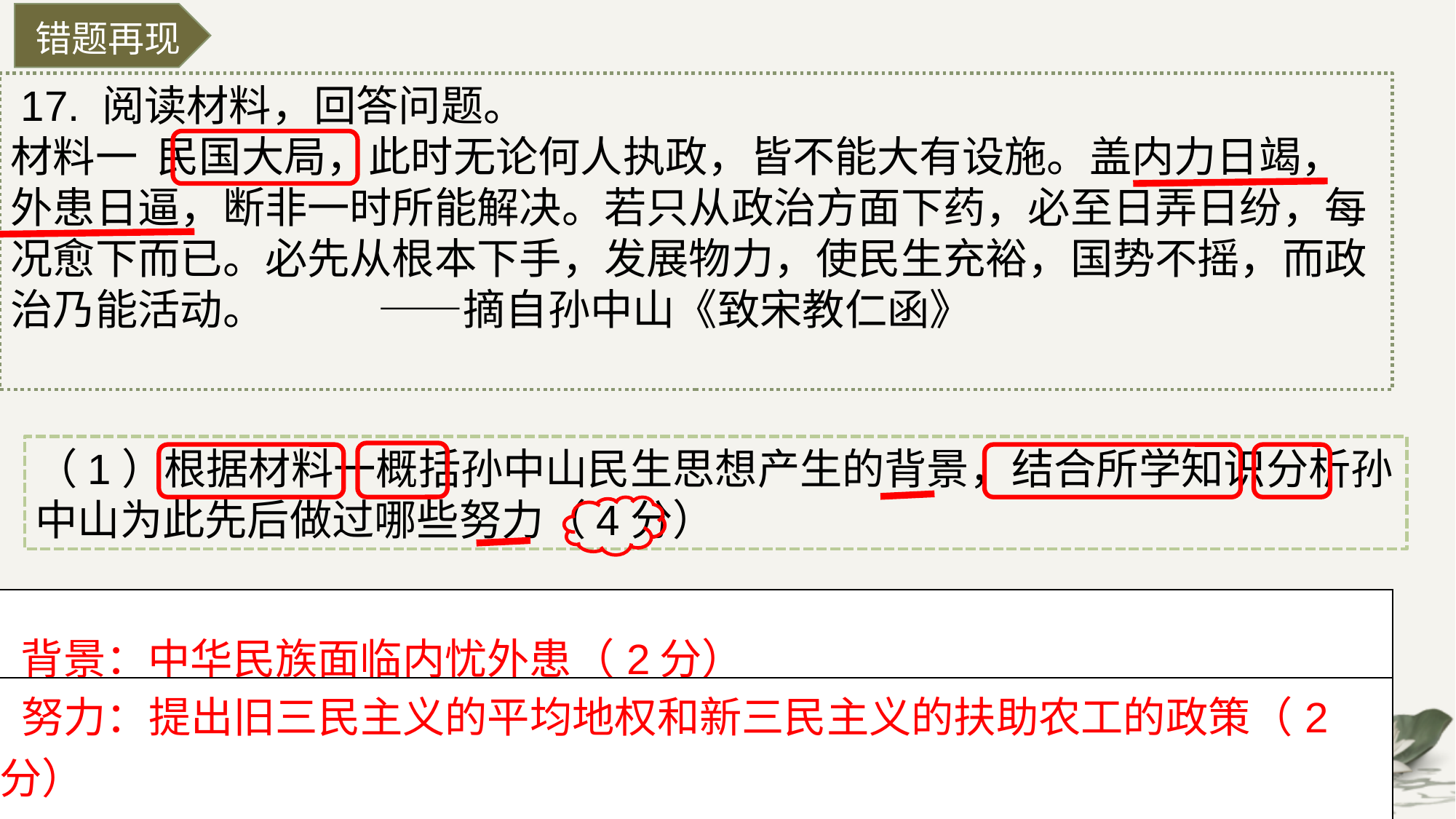

错题再现
 17. 阅读材料，回答问题。
材料一  民国大局，此时无论何人执政，皆不能大有设施。盖内力日竭，外患日逼，断非一时所能解决。若只从政治方面下药，必至日弄日纷，每况愈下而已。必先从根本下手，发展物力，使民生充裕，国势不摇，而政治乃能活动。            ——摘自孙中山《致宋教仁函》

（1）根据材料一概括孙中山民生思想产生的背景，结合所学知识分析孙中山为此先后做过哪些努力（4分）

| 背景：中华民族面临内忧外患（2分） |
| --- |
| 努力：提出旧三民主义的平均地权和新三民主义的扶助农工的政策（2分） |